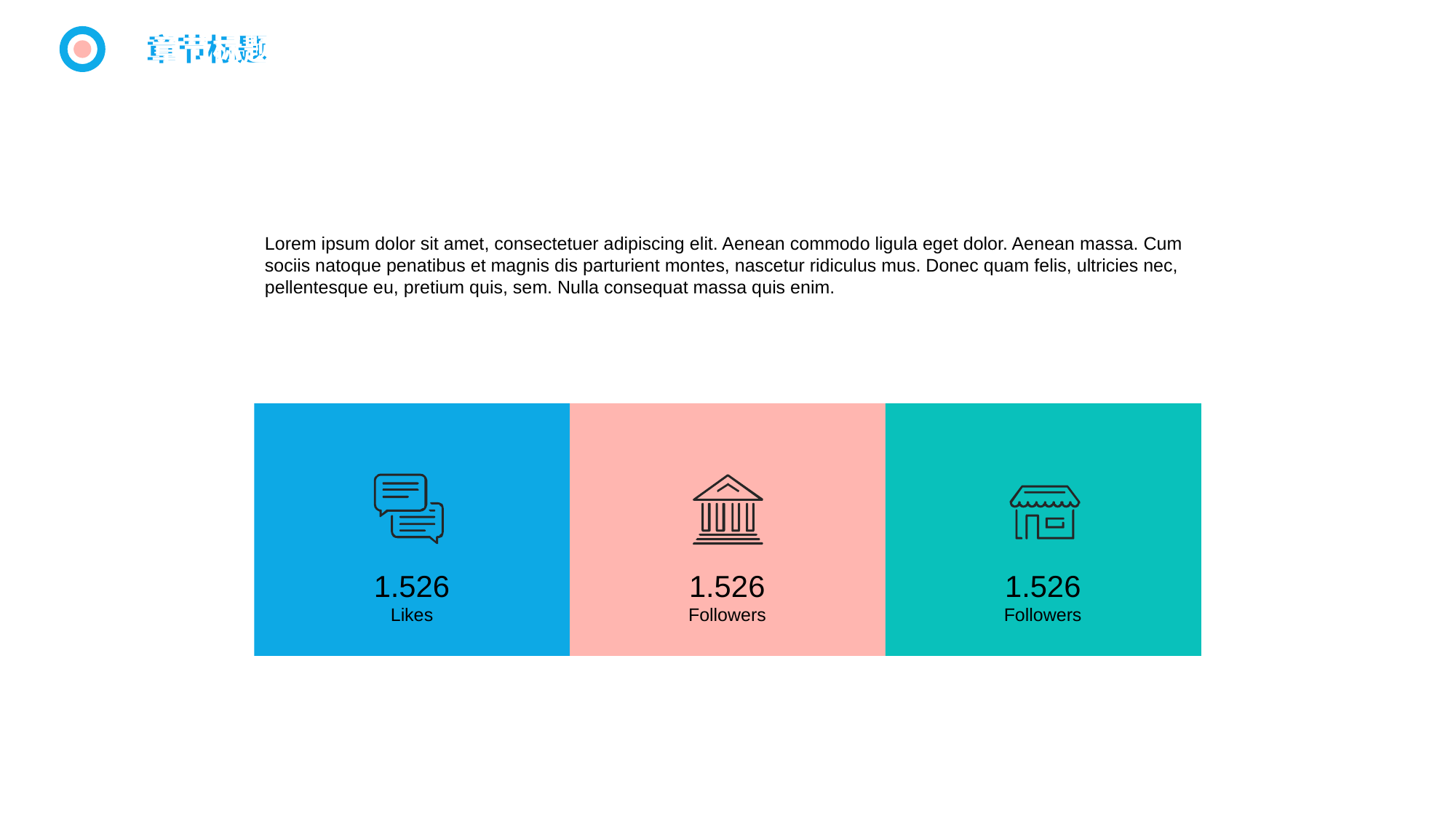

章节标题
章节标题

Lorem ipsum dolor sit amet, consectetuer adipiscing elit. Aenean commodo ligula eget dolor. Aenean massa. Cum sociis natoque penatibus et magnis dis parturient montes, nascetur ridiculus mus. Donec quam felis, ultricies nec, pellentesque eu, pretium quis, sem. Nulla consequat massa quis enim.

1.526
Likes

1.526
Followers

1.526
Followers